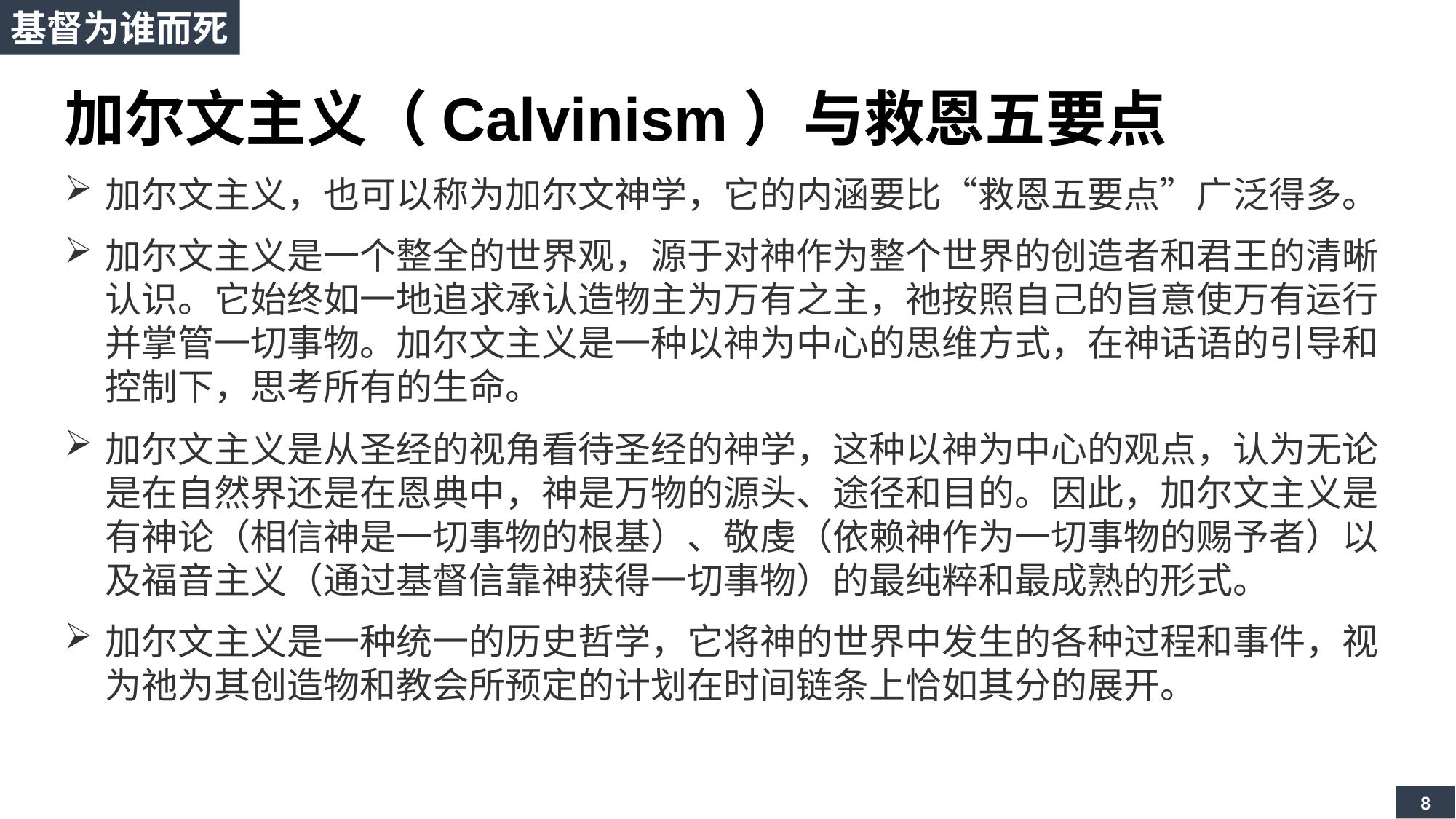

基督为谁而死
加尔文主义（Calvinism）与救恩五要点
加尔文主义，也可以称为加尔文神学，它的内涵要比“救恩五要点”广泛得多。
加尔文主义是一个整全的世界观，源于对神作为整个世界的创造者和君王的清晰认识。它始终如一地追求承认造物主为万有之主，祂按照自己的旨意使万有运行并掌管一切事物。加尔文主义是一种以神为中心的思维方式，在神话语的引导和控制下，思考所有的生命。
加尔文主义是从圣经的视角看待圣经的神学，这种以神为中心的观点，认为无论是在自然界还是在恩典中，神是万物的源头、途径和目的。因此，加尔文主义是有神论（相信神是一切事物的根基）、敬虔（依赖神作为一切事物的赐予者）以及福音主义（通过基督信靠神获得一切事物）的最纯粹和最成熟的形式。
加尔文主义是一种统一的历史哲学，它将神的世界中发生的各种过程和事件，视为祂为其创造物和教会所预定的计划在时间链条上恰如其分的展开。
8